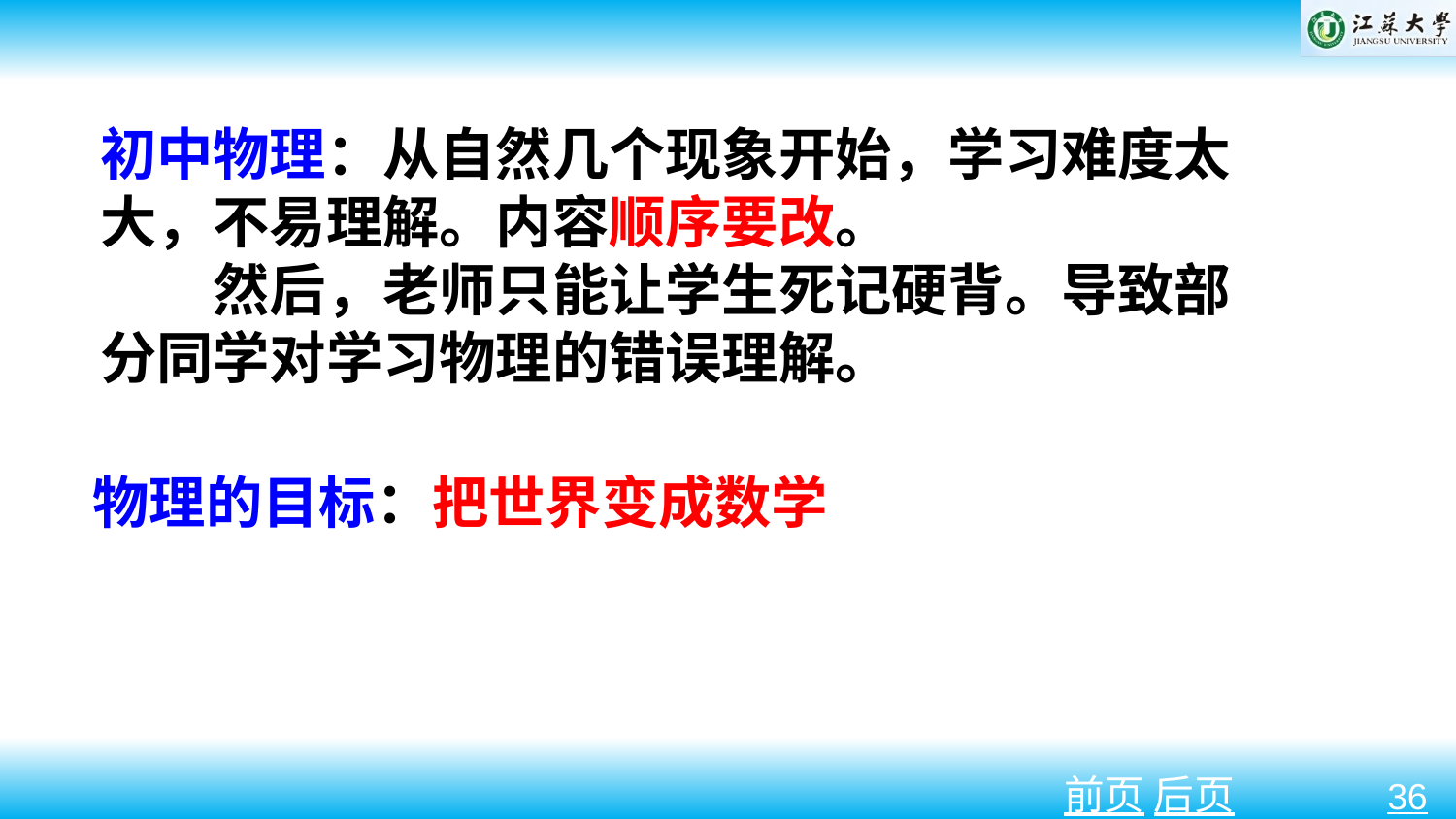

初中物理：从自然几个现象开始，学习难度太大，不易理解。内容顺序要改。
　　然后，老师只能让学生死记硬背。导致部分同学对学习物理的错误理解。
物理的目标：把世界变成数学